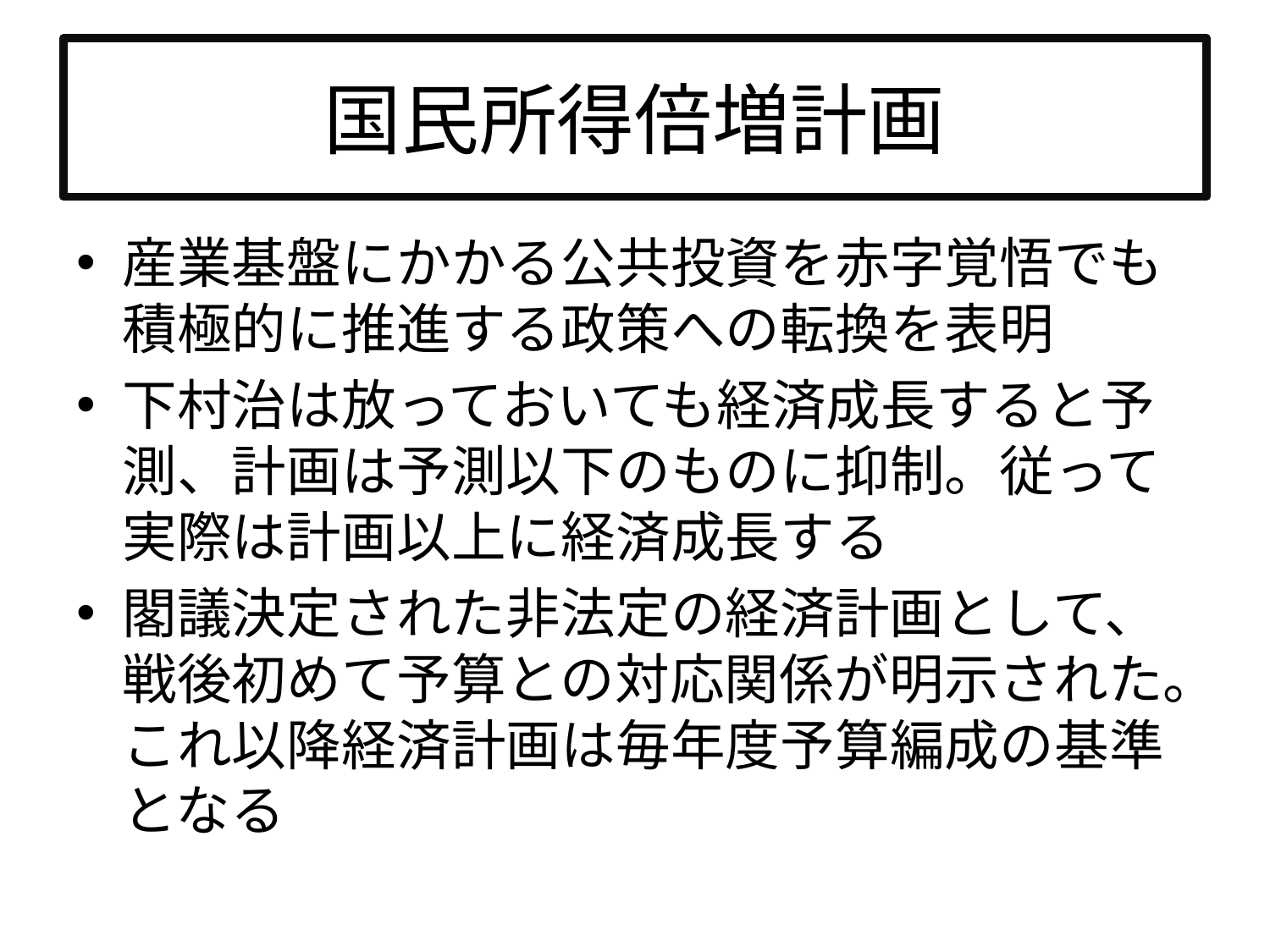

# 国民所得倍増計画
産業基盤にかかる公共投資を赤字覚悟でも積極的に推進する政策への転換を表明
下村治は放っておいても経済成長すると予測、計画は予測以下のものに抑制。従って実際は計画以上に経済成長する
閣議決定された非法定の経済計画として、戦後初めて予算との対応関係が明示された。これ以降経済計画は毎年度予算編成の基準となる